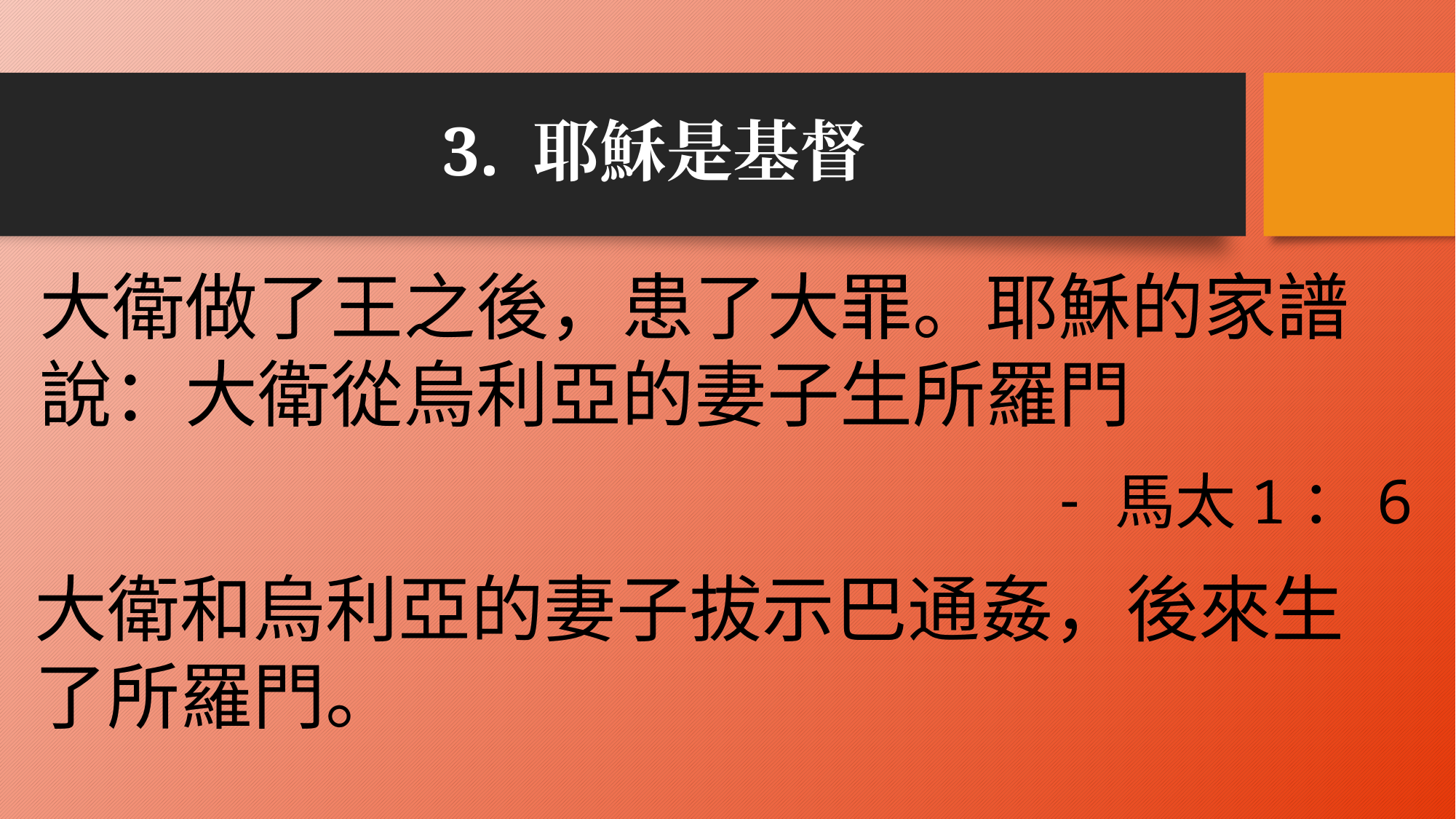

# 3. 耶穌是基督
大衛做了王之後，患了大罪。耶穌的家譜說：大衛從烏利亞的妻子生所羅門
 馬太1：6
大衛和烏利亞的妻子拔示巴通姦，後來生了所羅門。